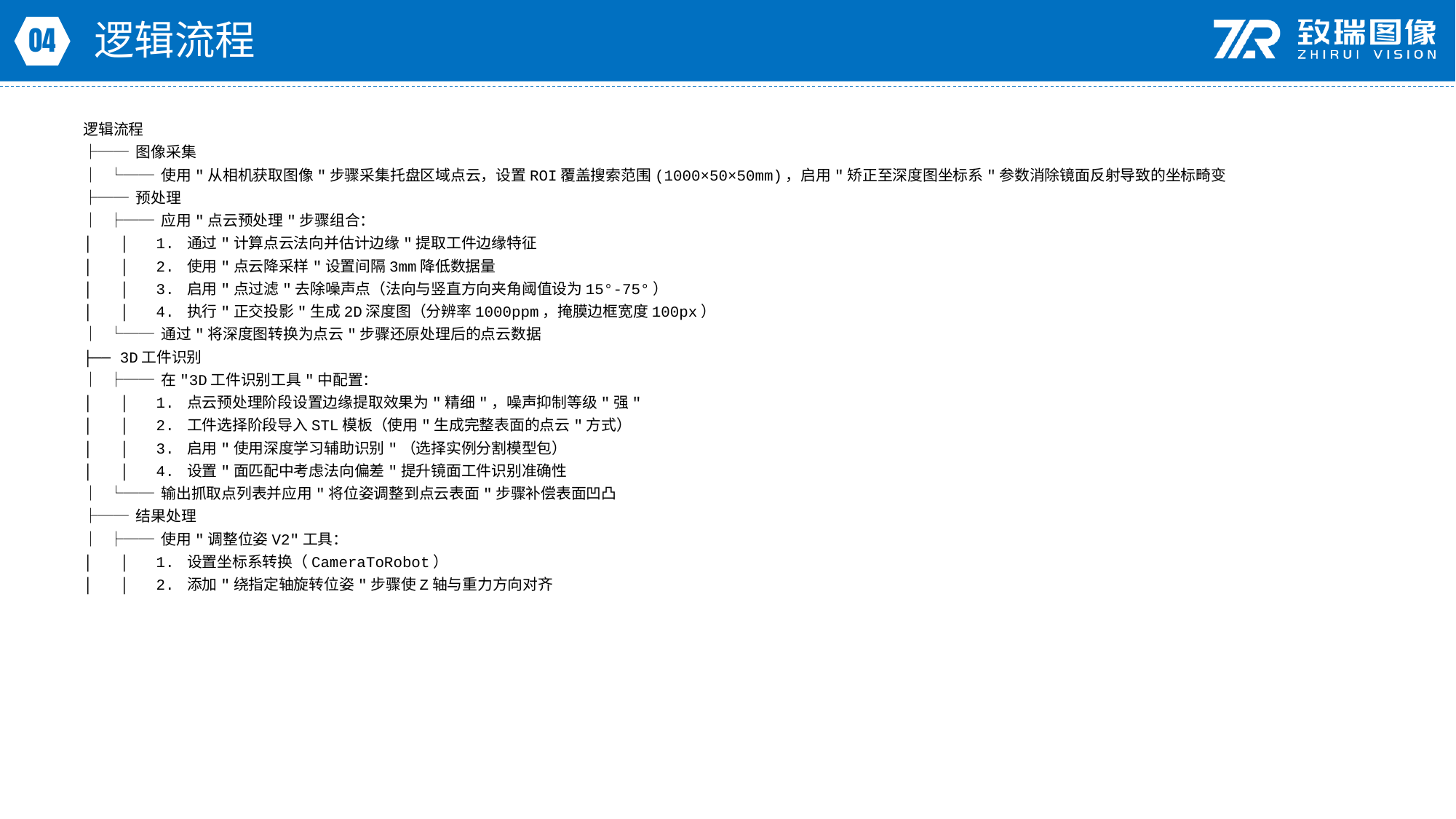

逻辑流程
04

逻辑流程
├── 图像采集
│   └── 使用"从相机获取图像"步骤采集托盘区域点云，设置ROI覆盖搜索范围(1000×50×50mm)，启用"矫正至深度图坐标系"参数消除镜面反射导致的坐标畸变
├── 预处理
│   ├── 应用"点云预处理"步骤组合：
│   │   1. 通过"计算点云法向并估计边缘"提取工件边缘特征
│   │   2. 使用"点云降采样"设置间隔3mm降低数据量
│   │   3. 启用"点过滤"去除噪声点（法向与竖直方向夹角阈值设为15°-75°）
│   │   4. 执行"正交投影"生成2D深度图（分辨率1000ppm，掩膜边框宽度100px）
│   └── 通过"将深度图转换为点云"步骤还原处理后的点云数据
├── 3D工件识别
│   ├── 在"3D工件识别工具"中配置：
│   │   1. 点云预处理阶段设置边缘提取效果为"精细"，噪声抑制等级"强"
│   │   2. 工件选择阶段导入STL模板（使用"生成完整表面的点云"方式）
│   │   3. 启用"使用深度学习辅助识别"（选择实例分割模型包）
│   │   4. 设置"面匹配中考虑法向偏差"提升镜面工件识别准确性
│   └── 输出抓取点列表并应用"将位姿调整到点云表面"步骤补偿表面凹凸
├── 结果处理
│   ├── 使用"调整位姿V2"工具：
│   │   1. 设置坐标系转换（CameraToRobot）
│   │   2. 添加"绕指定轴旋转位姿"步骤使Z轴与重力方向对齐